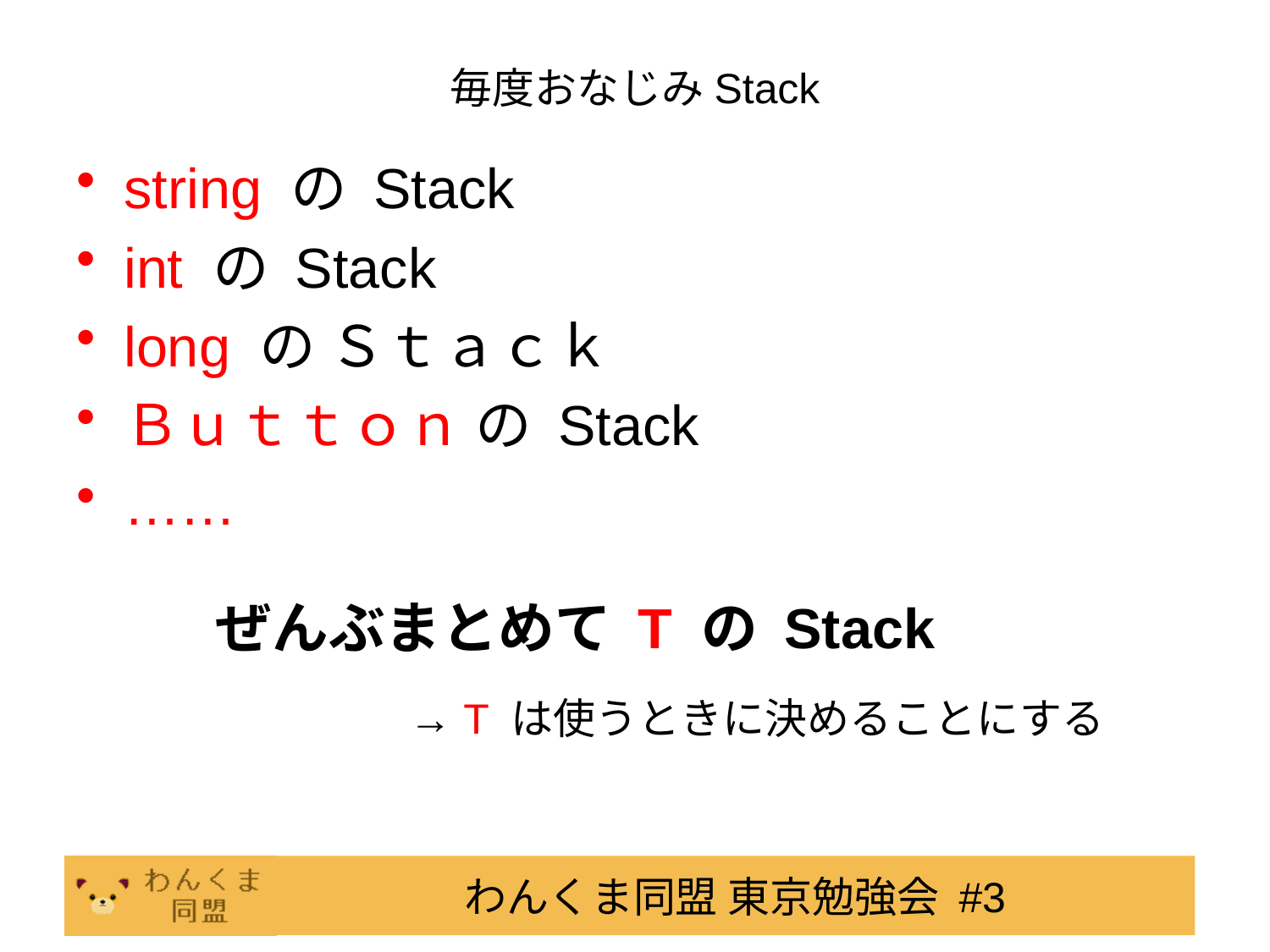

# 毎度おなじみStack
string の Stack
int の Stack
long の Ｓｔａｃｋ
Ｂｕｔｔｏｎ の Stack
……
ぜんぶまとめて T の Stack
→ T は使うときに決めることにする